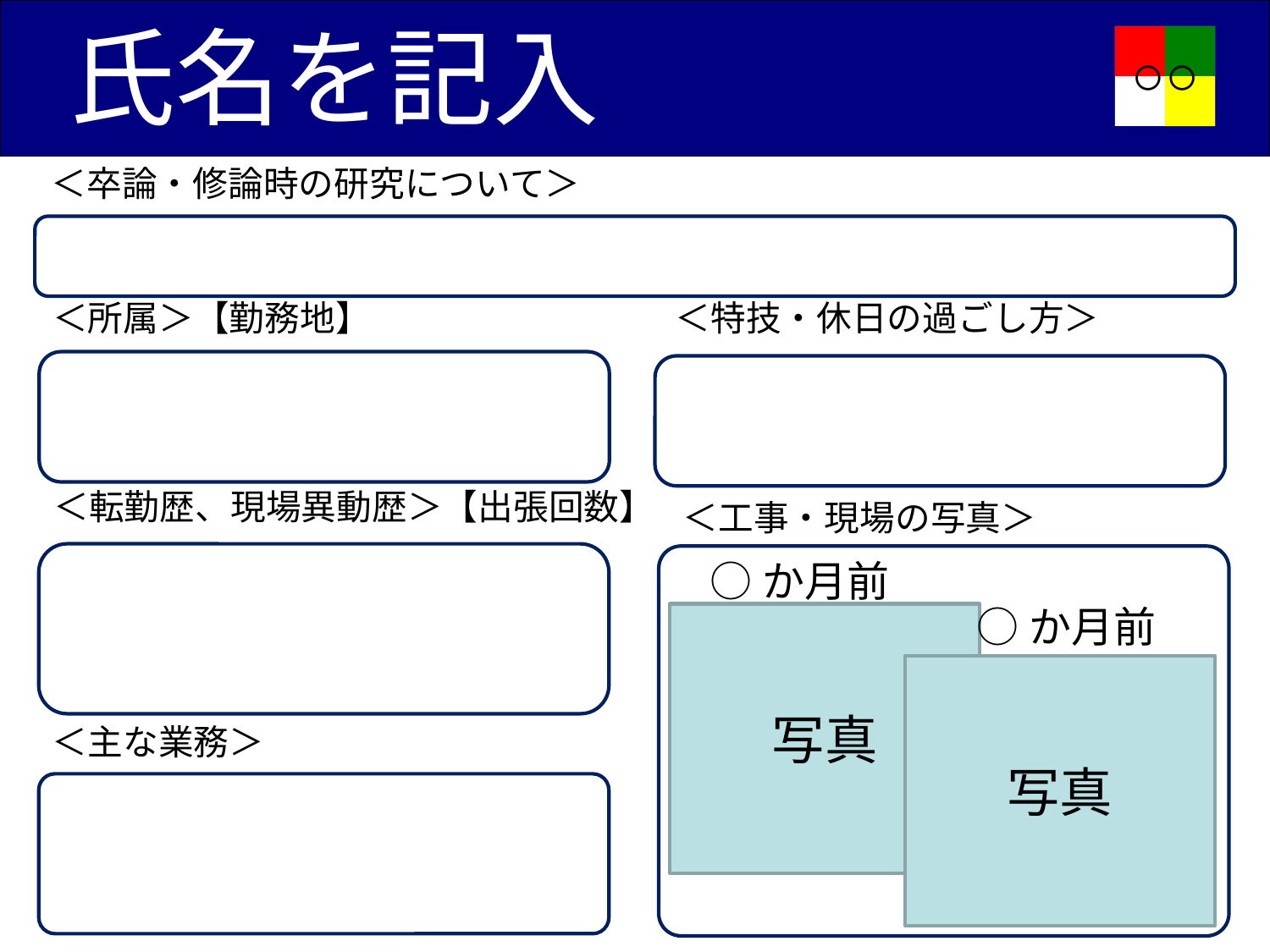

氏名を記入

○○
＜卒論・修論時の研究について＞

＜特技・休日の過ごし方＞
＜所属＞【勤務地】

＜転勤歴、現場異動歴＞【出張回数】
＜工事・現場の写真＞

○か月前
○か月前
写真
写真
＜主な業務＞